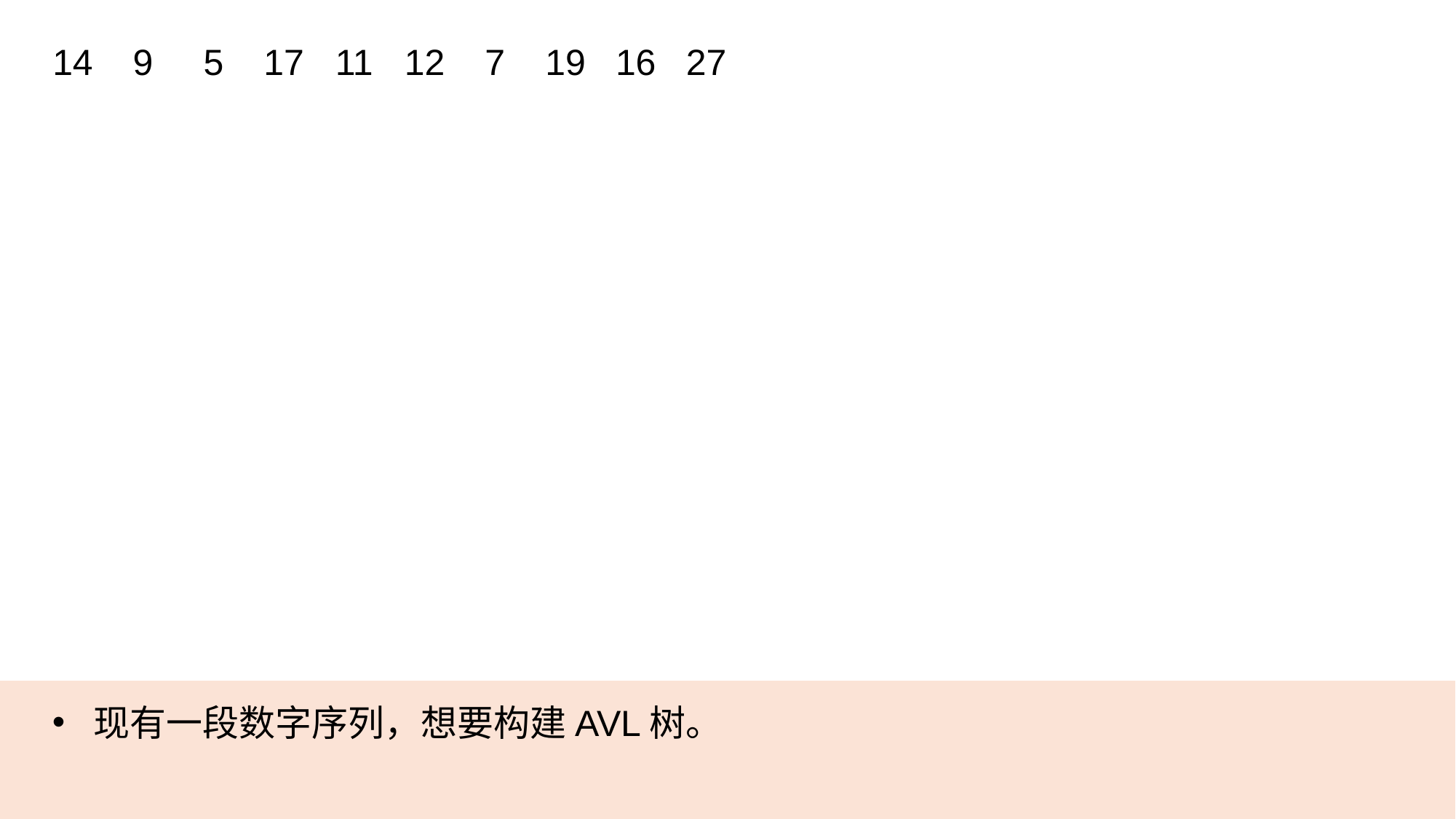

14
9
5
17
11
12
7
19
16
27

现有一段数字序列，想要构建AVL树。